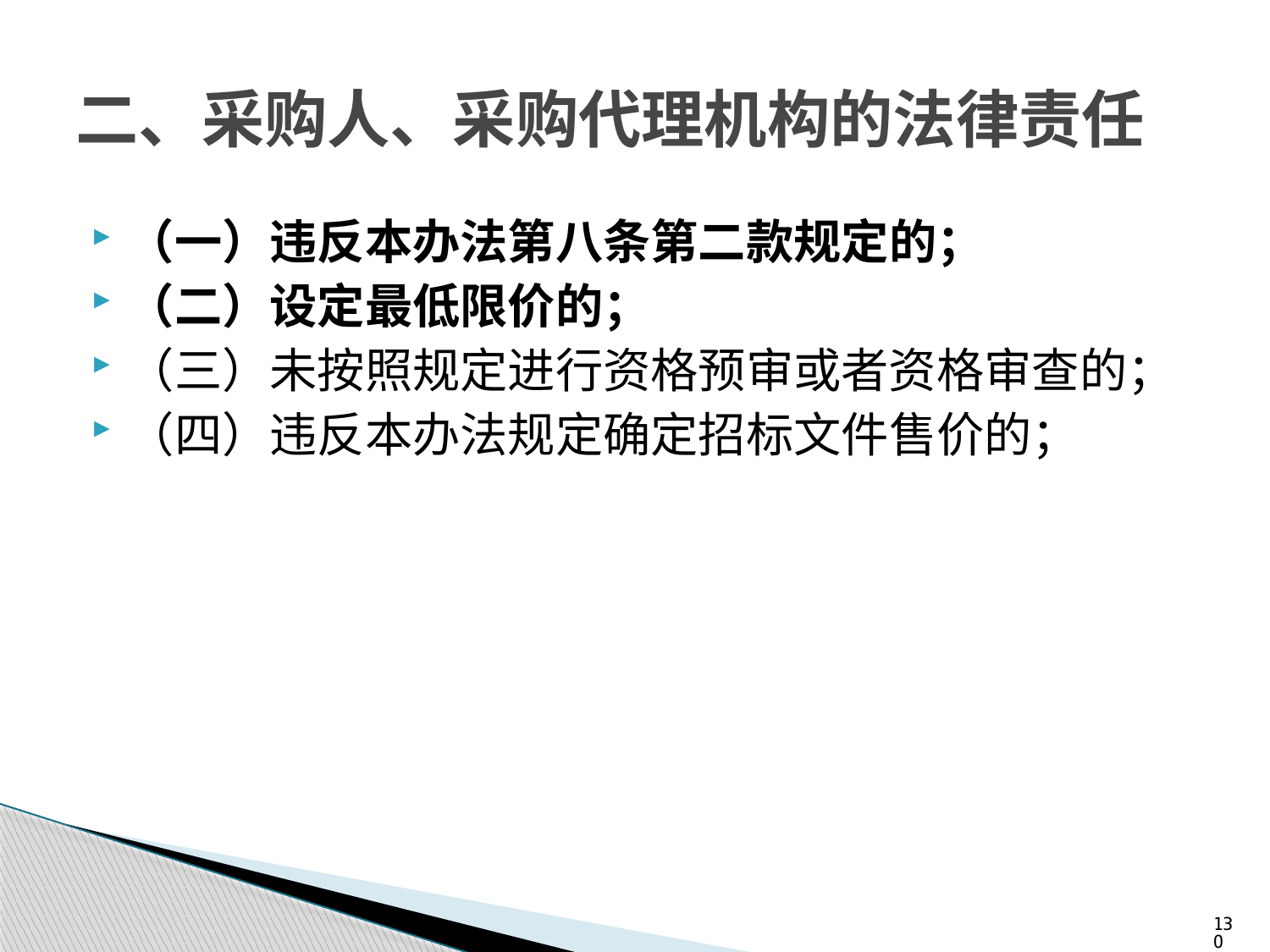

# 二、采购人、采购代理机构的法律责任
（一）违反本办法第八条第二款规定的；
（二）设定最低限价的；
（三）未按照规定进行资格预审或者资格审查的；
（四）违反本办法规定确定招标文件售价的；
130